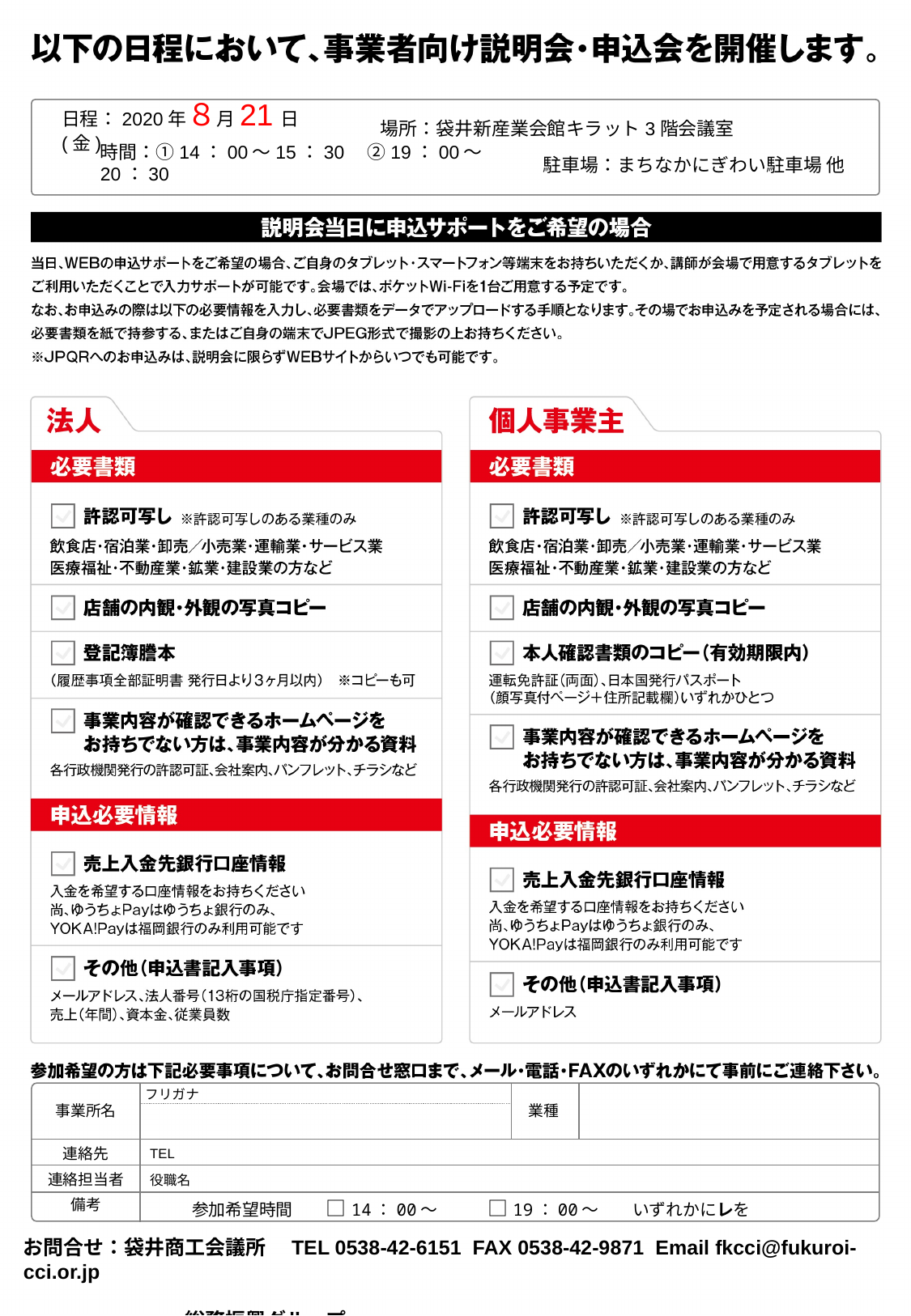

日程：2020年８月21日(金)
場所：袋井新産業会館キラット3階会議室
時間：①14：00～15：30　②19：00～20：30
駐車場：まちなかにぎわい駐車場 他
編集可能範囲

フリガナ
業種
事業所名
連絡先
TEL
連絡担当者
役職名
備考
編集可能範囲
参加希望時間　　□14：00～　　　□19：00～　　いずれかにレを
お問合せ：袋井商工会議所　TEL 0538-42-6151  FAX 0538-42-9871  Email fkcci@fukuroi-cci.or.jp
　　　　　　　　　　　　　　　　　　　　　　　　　　　　　　　　　　　　　　　　　　　　　　　　　　総務振興グループ